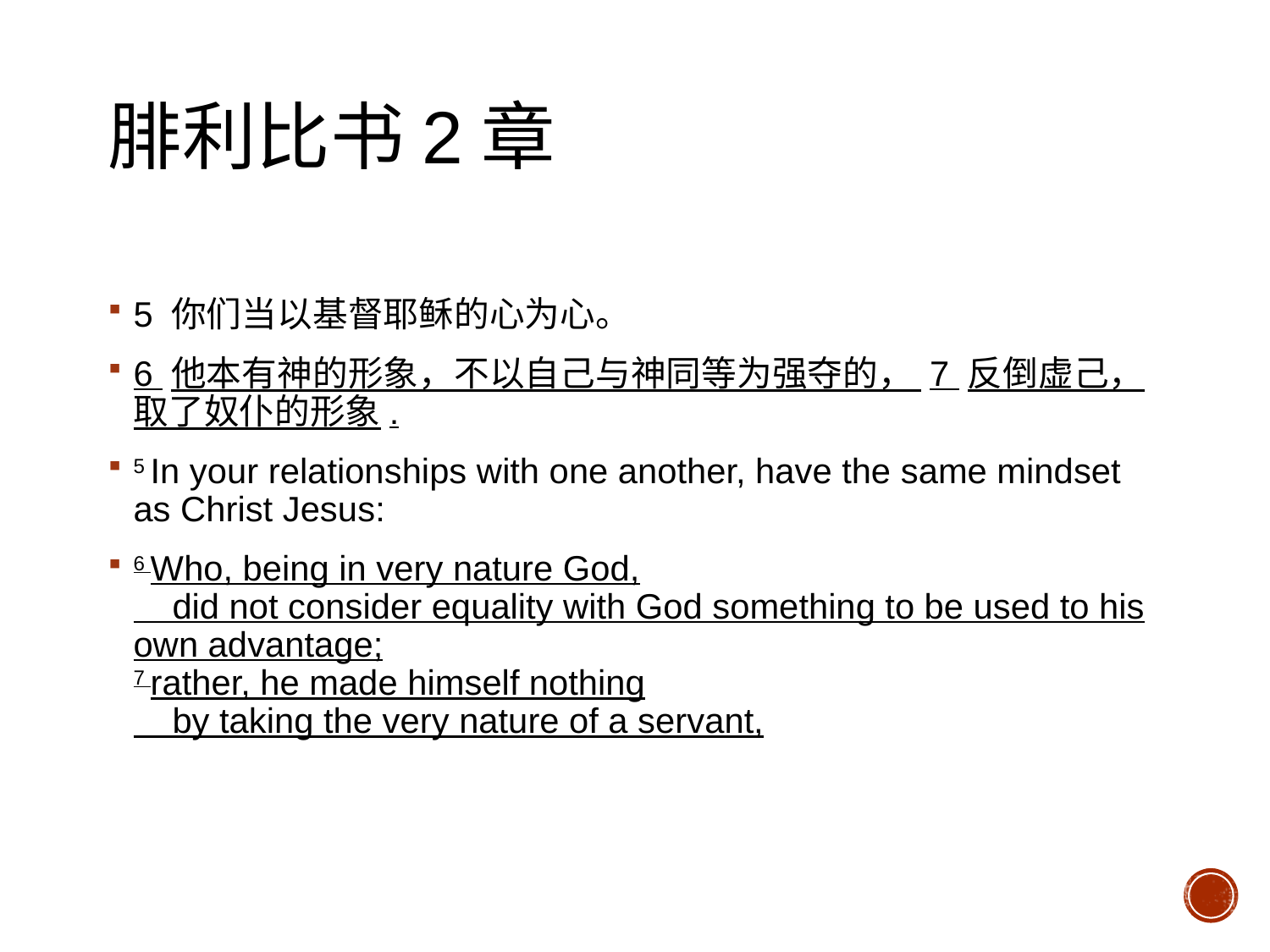

# 腓利比书2章
5 你们当以基督耶稣的心为心。
6 他本有神的形象，不以自己与神同等为强夺的， 7 反倒虚己，取了奴仆的形象.
5 In your relationships with one another, have the same mindset as Christ Jesus:
6 Who, being in very nature God,
    did not consider equality with God something to be used to his own advantage;
7 rather, he made himself nothing
    by taking the very nature of a servant,